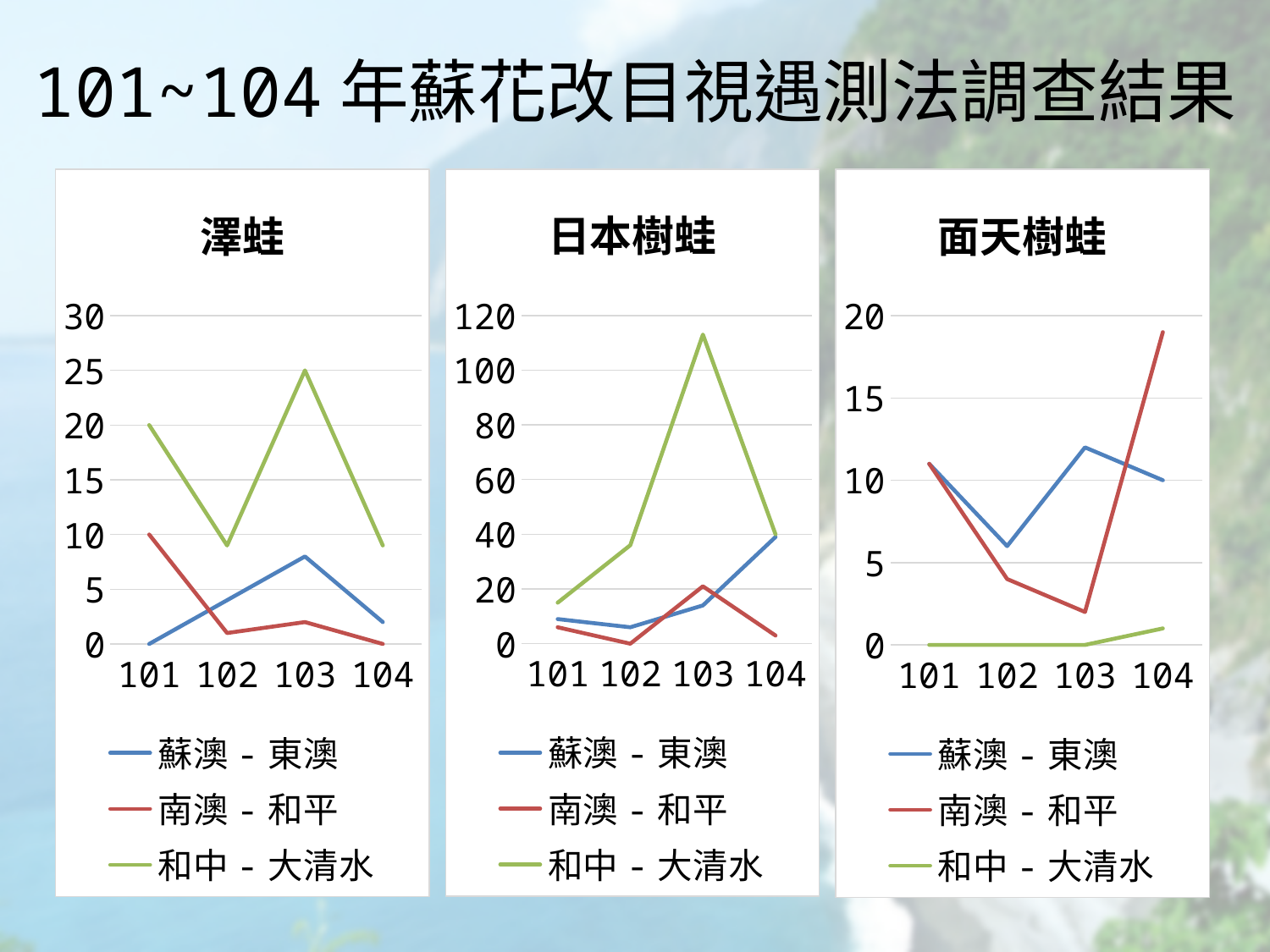

101~104年蘇花改目視遇測法調查結果

### Chart: 日本樹蛙

| Category | 蘇澳-東澳 | 南澳-和平 | 和中-大清水 |
|---|---|---|---|
| 101 | 9.0 | 6.0 | 15.0 |
| 102 | 6.0 | 0.0 | 36.0 |
| 103 | 14.0 | 21.0 | 113.0 |
| 104 | 39.0 | 3.0 | 40.0 |

### Chart: 面天樹蛙

| Category | 蘇澳-東澳 | 南澳-和平 | 和中-大清水 |
|---|---|---|---|
| 101 | 11.0 | 11.0 | 0.0 |
| 102 | 6.0 | 4.0 | 0.0 |
| 103 | 12.0 | 2.0 | 0.0 |
| 104 | 10.0 | 19.0 | 1.0 |

### Chart: 澤蛙

| Category | 蘇澳-東澳 | 南澳-和平 | 和中-大清水 |
|---|---|---|---|
| 101 | 0.0 | 10.0 | 20.0 |
| 102 | 4.0 | 1.0 | 9.0 |
| 103 | 8.0 | 2.0 | 25.0 |
| 104 | 2.0 | 0.0 | 9.0 |